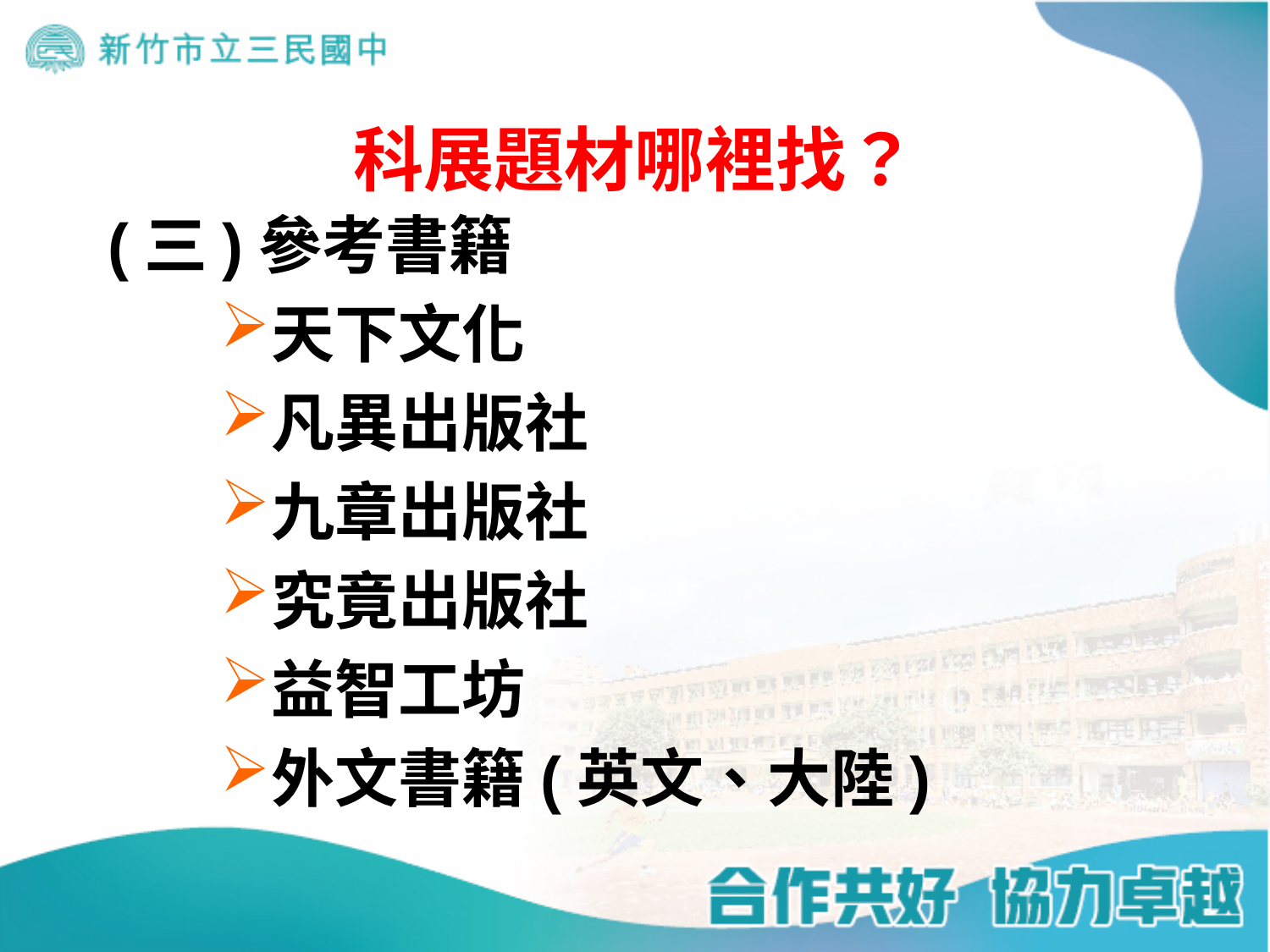

# 科展題材哪裡找？
(三)參考書籍
天下文化
凡異出版社
九章出版社
究竟出版社
益智工坊
外文書籍(英文、大陸)